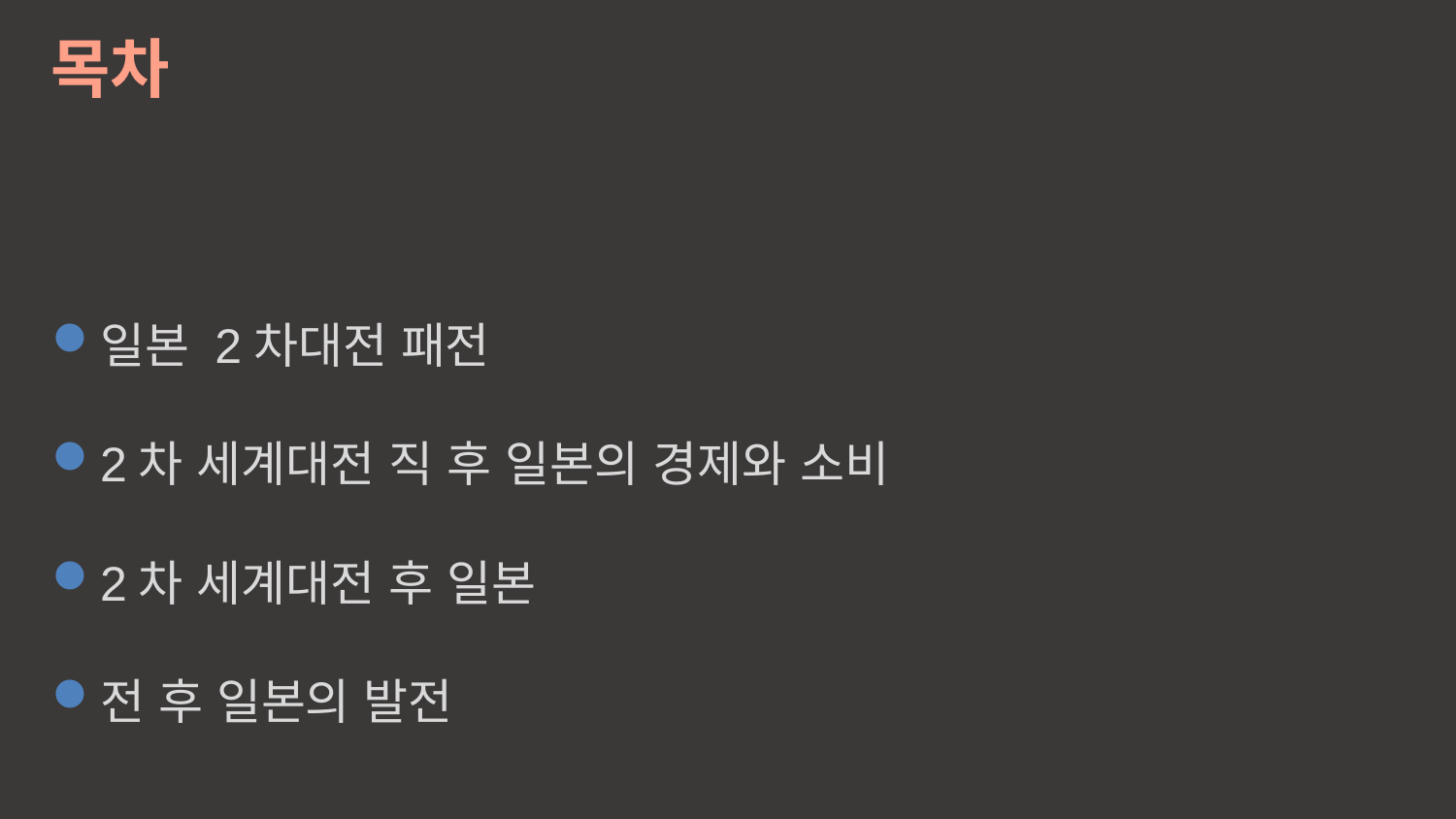

목차
일본 2차대전 패전

2차 세계대전 직 후 일본의 경제와 소비

2차 세계대전 후 일본

전 후 일본의 발전